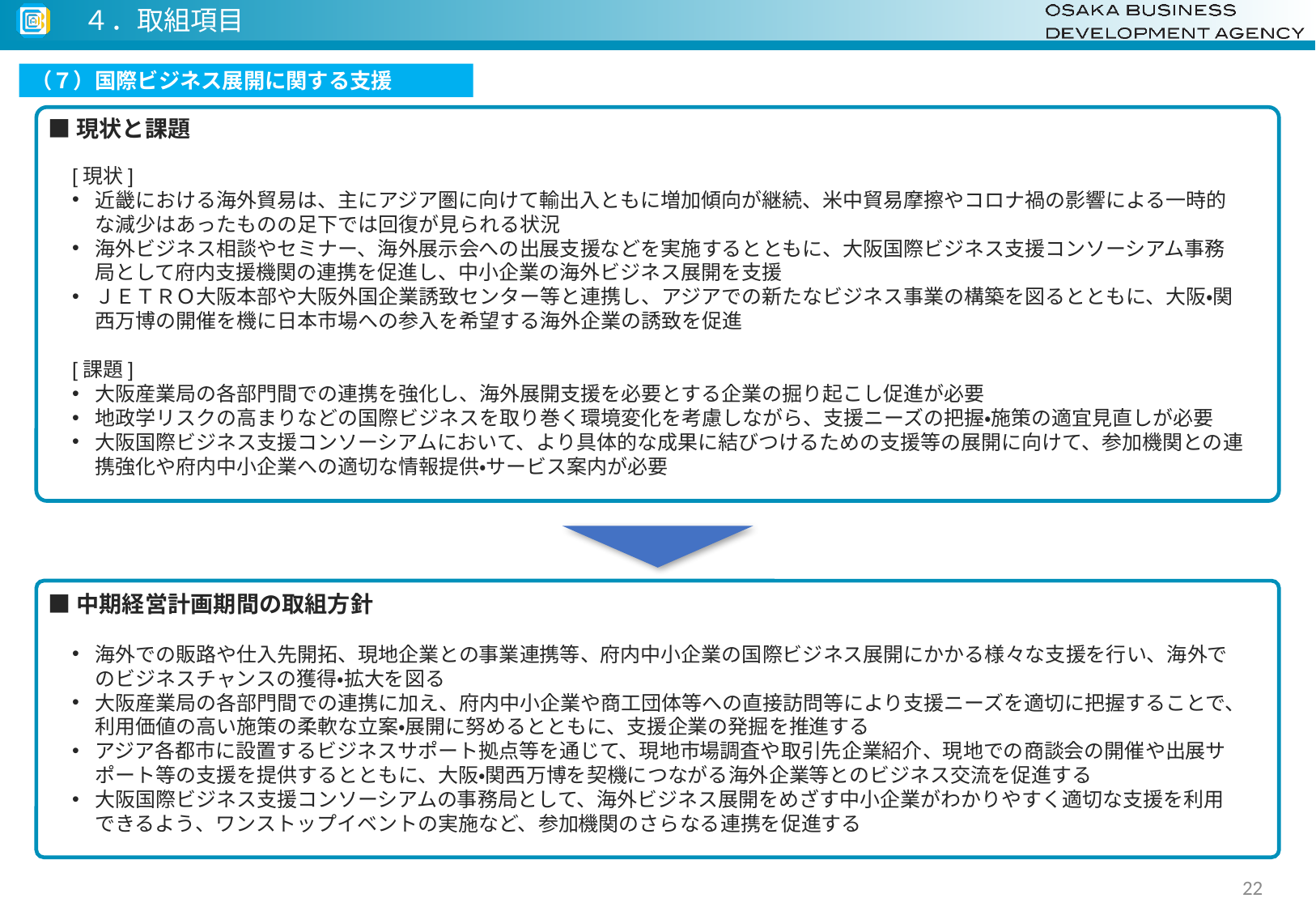

４．取組項目
（７）国際ビジネス展開に関する支援

■現状と課題
[現状]
近畿における海外貿易は、主にアジア圏に向けて輸出入ともに増加傾向が継続、米中貿易摩擦やコロナ禍の影響による一時的な減少はあったものの足下では回復が見られる状況
海外ビジネス相談やセミナー、海外展示会への出展支援などを実施するとともに、大阪国際ビジネス支援コンソーシアム事務局として府内支援機関の連携を促進し、中小企業の海外ビジネス展開を支援
ＪＥＴＲＯ大阪本部や大阪外国企業誘致センター等と連携し、アジアでの新たなビジネス事業の構築を図るとともに、大阪・関西万博の開催を機に日本市場への参入を希望する海外企業の誘致を促進

[課題]
大阪産業局の各部門間での連携を強化し、海外展開支援を必要とする企業の掘り起こし促進が必要
地政学リスクの高まりなどの国際ビジネスを取り巻く環境変化を考慮しながら、支援ニーズの把握・施策の適宜見直しが必要
大阪国際ビジネス支援コンソーシアムにおいて、より具体的な成果に結びつけるための支援等の展開に向けて、参加機関との連携強化や府内中小企業への適切な情報提供・サービス案内が必要

■中期経営計画期間の取組方針
海外での販路や仕入先開拓、現地企業との事業連携等、府内中小企業の国際ビジネス展開にかかる様々な支援を行い、海外でのビジネスチャンスの獲得・拡大を図る
大阪産業局の各部門間での連携に加え、府内中小企業や商工団体等への直接訪問等により支援ニーズを適切に把握することで、利用価値の高い施策の柔軟な立案・展開に努めるとともに、支援企業の発掘を推進する
アジア各都市に設置するビジネスサポート拠点等を通じて、現地市場調査や取引先企業紹介、現地での商談会の開催や出展サポート等の支援を提供するとともに、大阪・関西万博を契機につながる海外企業等とのビジネス交流を促進する
大阪国際ビジネス支援コンソーシアムの事務局として、海外ビジネス展開をめざす中小企業がわかりやすく適切な支援を利用できるよう、ワンストップイベントの実施など、参加機関のさらなる連携を促進する
22